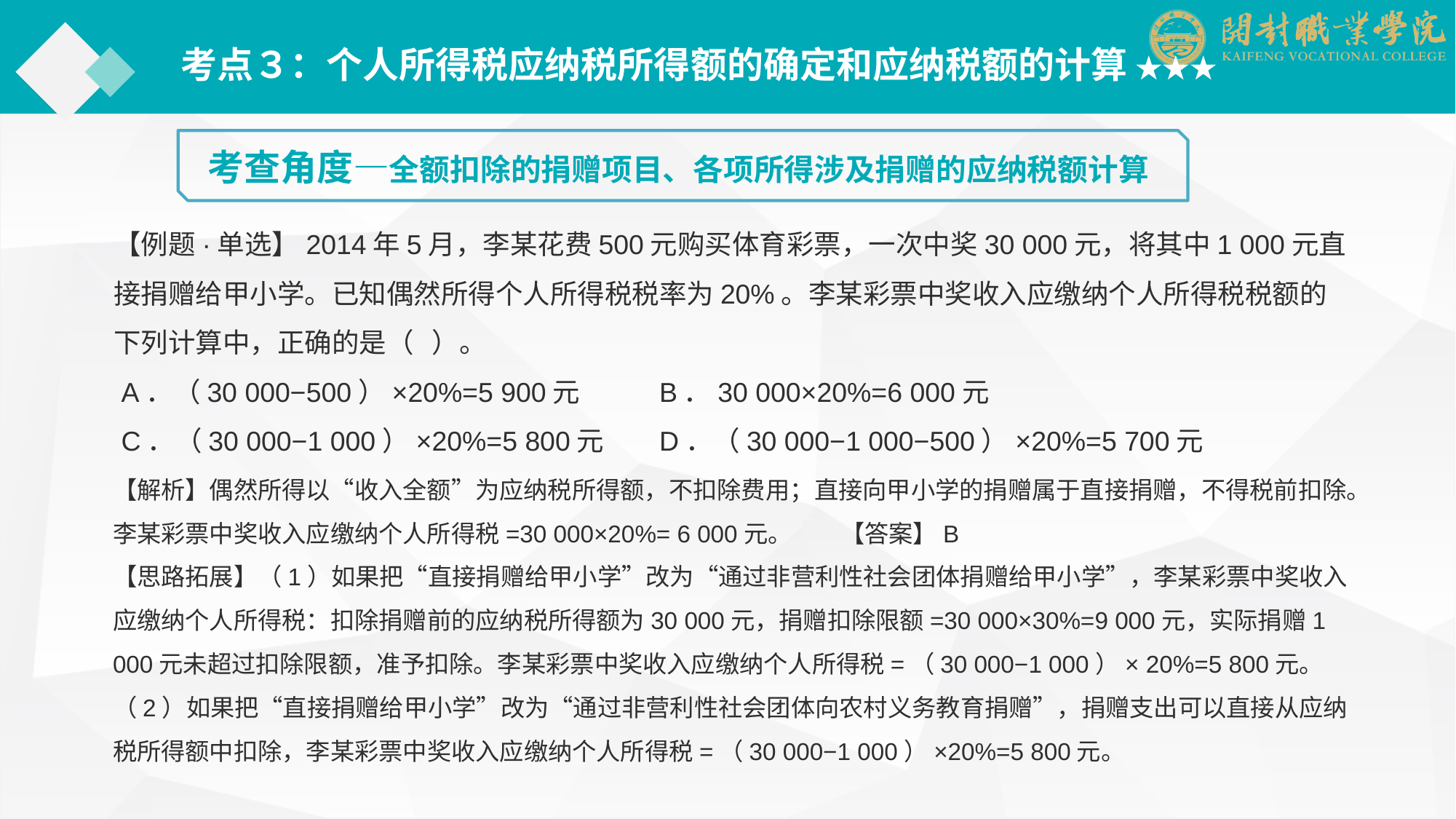

考点３：个人所得税应纳税所得额的确定和应纳税额的计算 ★★★

考查角度—全额扣除的捐赠项目、各项所得涉及捐赠的应纳税额计算
【例题·单选】2014年5月，李某花费500元购买体育彩票，一次中奖30 000元，将其中1 000元直接捐赠给甲小学。已知偶然所得个人所得税税率为20%。李某彩票中奖收入应缴纳个人所得税税额的下列计算中，正确的是（   ）。
 A．（30 000−500）×20%=5 900元	B．30 000×20%=6 000元
 C．（30 000−1 000）×20%=5 800元	D．（30 000−1 000−500）×20%=5 700元
【解析】偶然所得以“收入全额”为应纳税所得额，不扣除费用；直接向甲小学的捐赠属于直接捐赠，不得税前扣除。李某彩票中奖收入应缴纳个人所得税=30 000×20%= 6 000元。　　【答案】B
【思路拓展】（1）如果把“直接捐赠给甲小学”改为“通过非营利性社会团体捐赠给甲小学”，李某彩票中奖收入应缴纳个人所得税：扣除捐赠前的应纳税所得额为30 000元，捐赠扣除限额=30 000×30%=9 000元，实际捐赠1 000元未超过扣除限额，准予扣除。李某彩票中奖收入应缴纳个人所得税=（30 000−1 000）× 20%=5 800元。
（2）如果把“直接捐赠给甲小学”改为“通过非营利性社会团体向农村义务教育捐赠”，捐赠支出可以直接从应纳税所得额中扣除，李某彩票中奖收入应缴纳个人所得税=（30 000−1 000）×20%=5 800元。